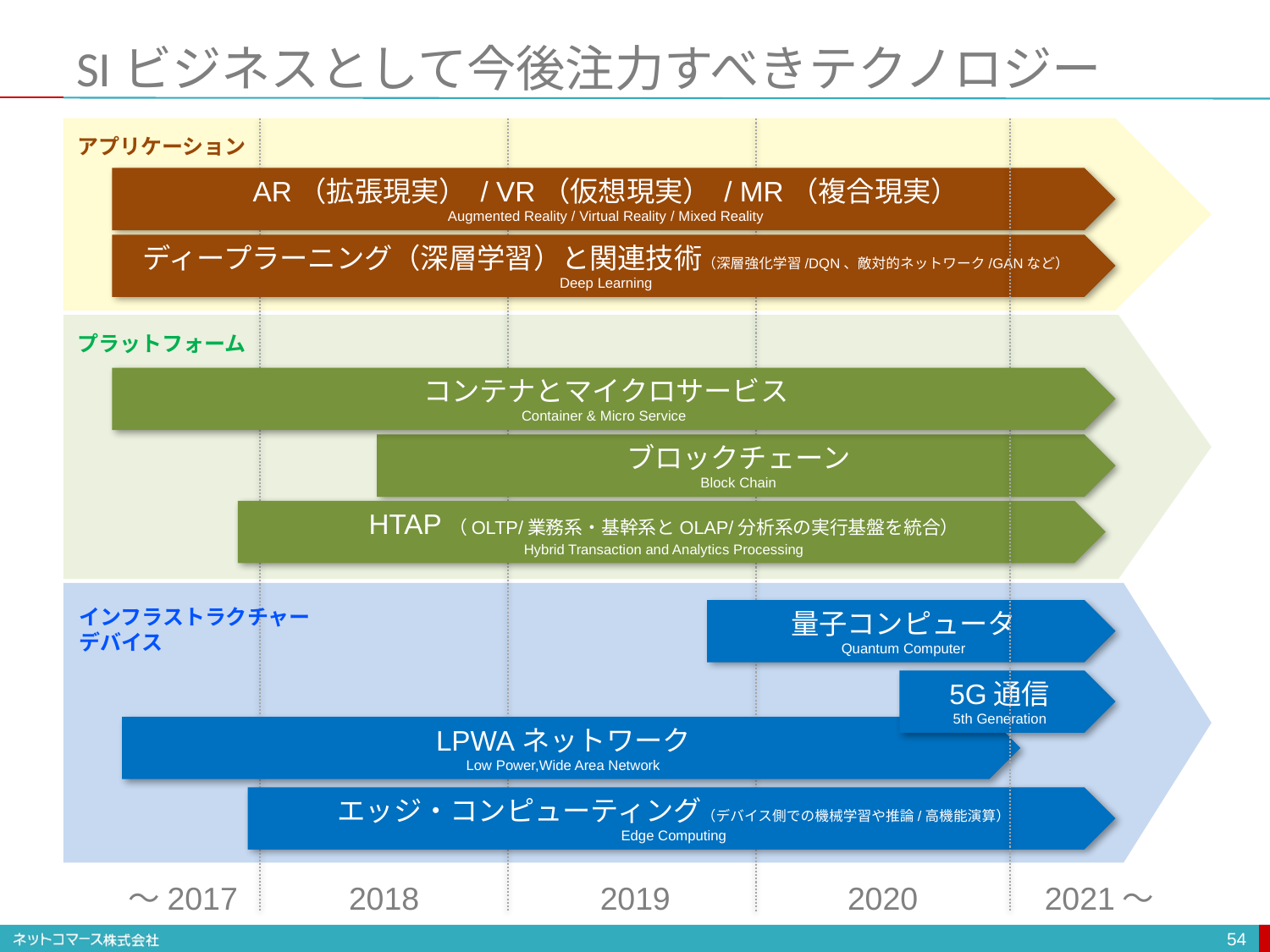

# SIビジネスとして今後注力すべきテクノロジー

アプリケーション
AR（拡張現実） / VR（仮想現実） / MR（複合現実）
Augmented Reality / Virtual Reality / Mixed Reality
ディープラーニング（深層学習）と関連技術（深層強化学習/DQN、敵対的ネットワーク/GANなど）
Deep Learning

プラットフォーム
コンテナとマイクロサービス
Container & Micro Service
ブロックチェーン
Block Chain
HTAP（OLTP/業務系・基幹系とOLAP/分析系の実行基盤を統合）
Hybrid Transaction and Analytics Processing

インフラストラクチャー
デバイス
量子コンピュータ
Quantum Computer
5G通信
5th Generation
LPWAネットワーク
Low Power,Wide Area Network
エッジ・コンピューティング（デバイス側での機械学習や推論/高機能演算）
Edge Computing
〜2017
2018
2019
2020
2021〜
54